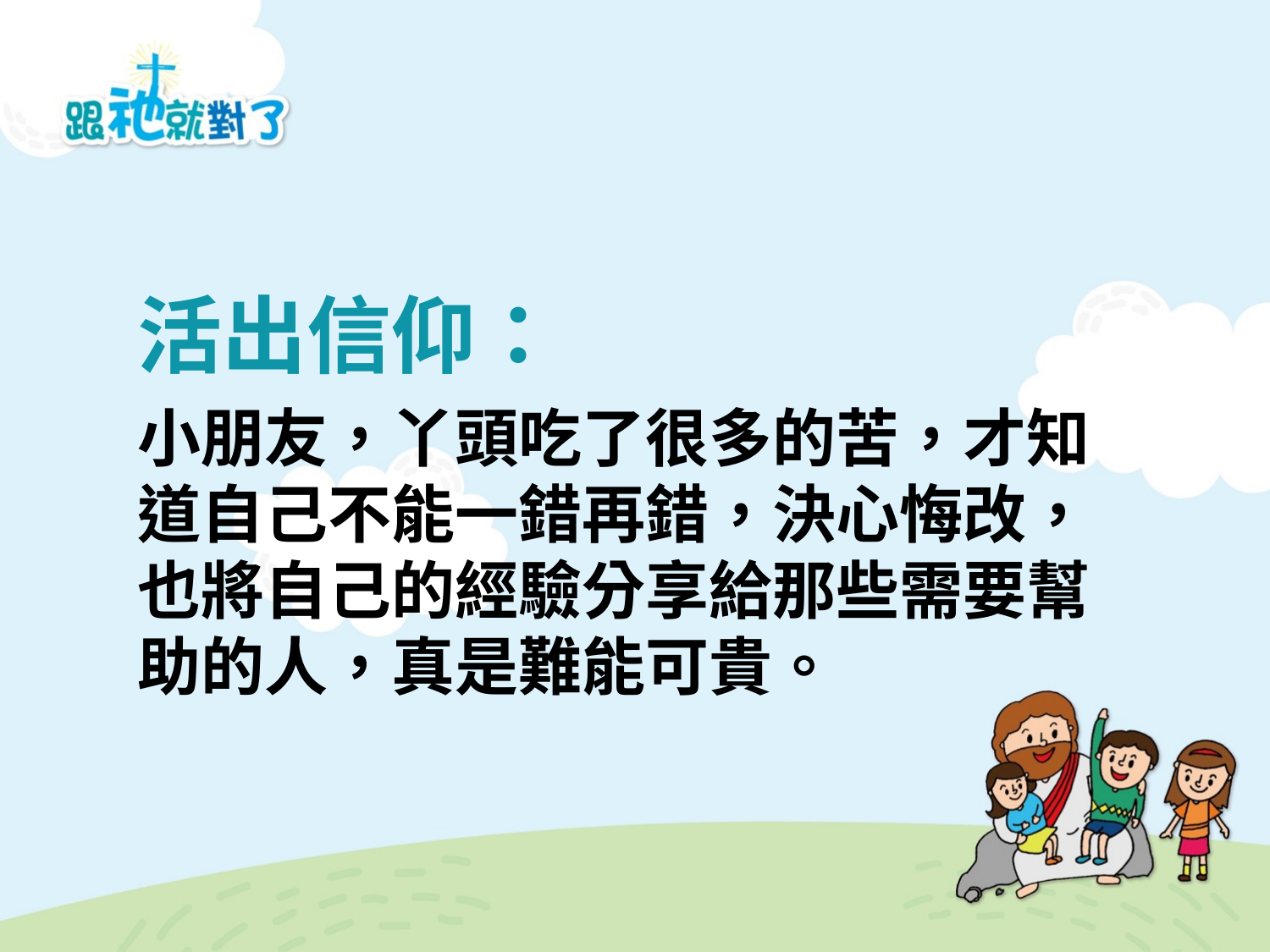

活出信仰：
小朋友，丫頭吃了很多的苦，才知道自己不能一錯再錯，決心悔改，也將自己的經驗分享給那些需要幫助的人，真是難能可貴。